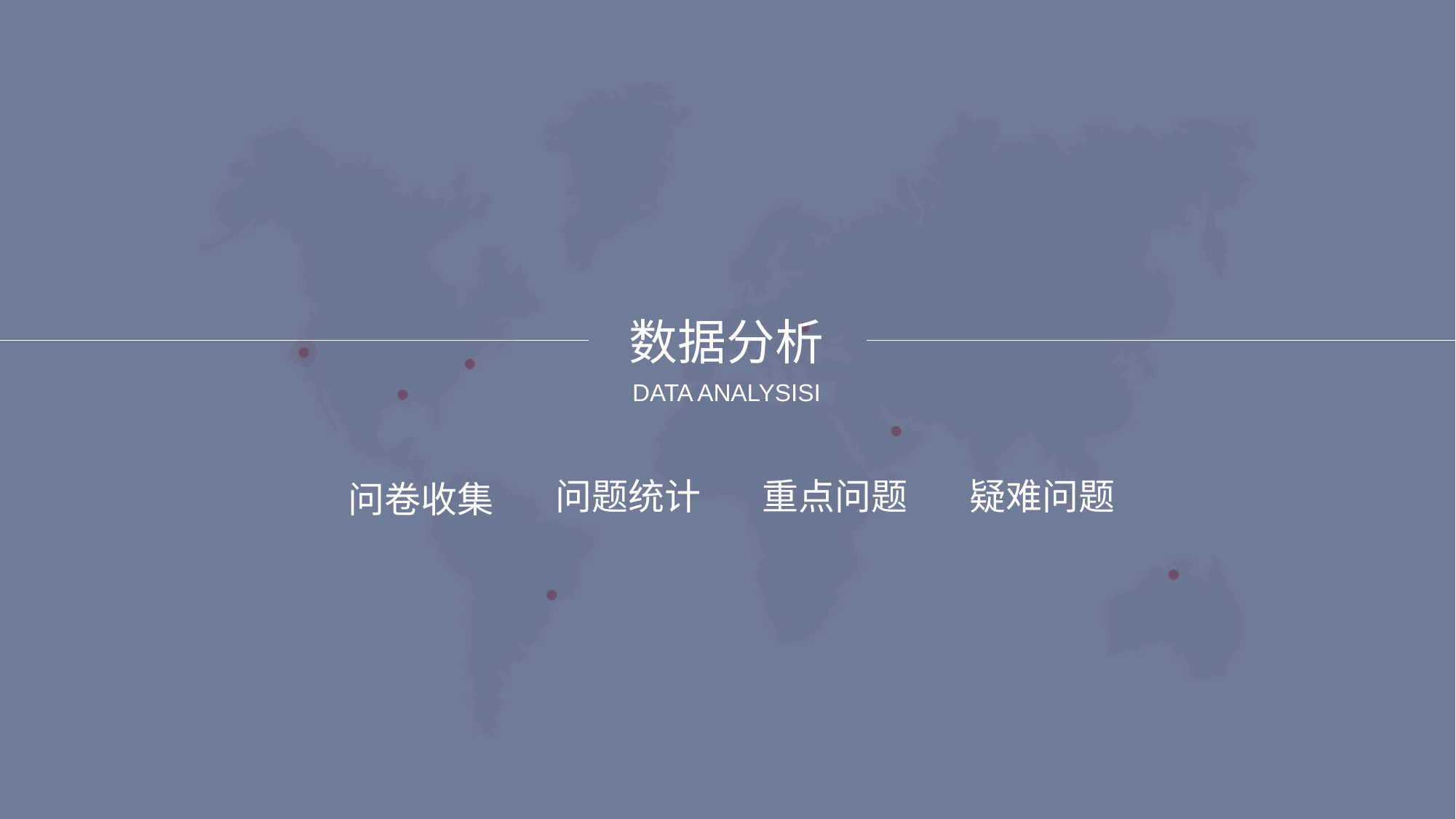

数据分析
DATA ANALYSISI
问卷收集
问题统计
重点问题
疑难问题